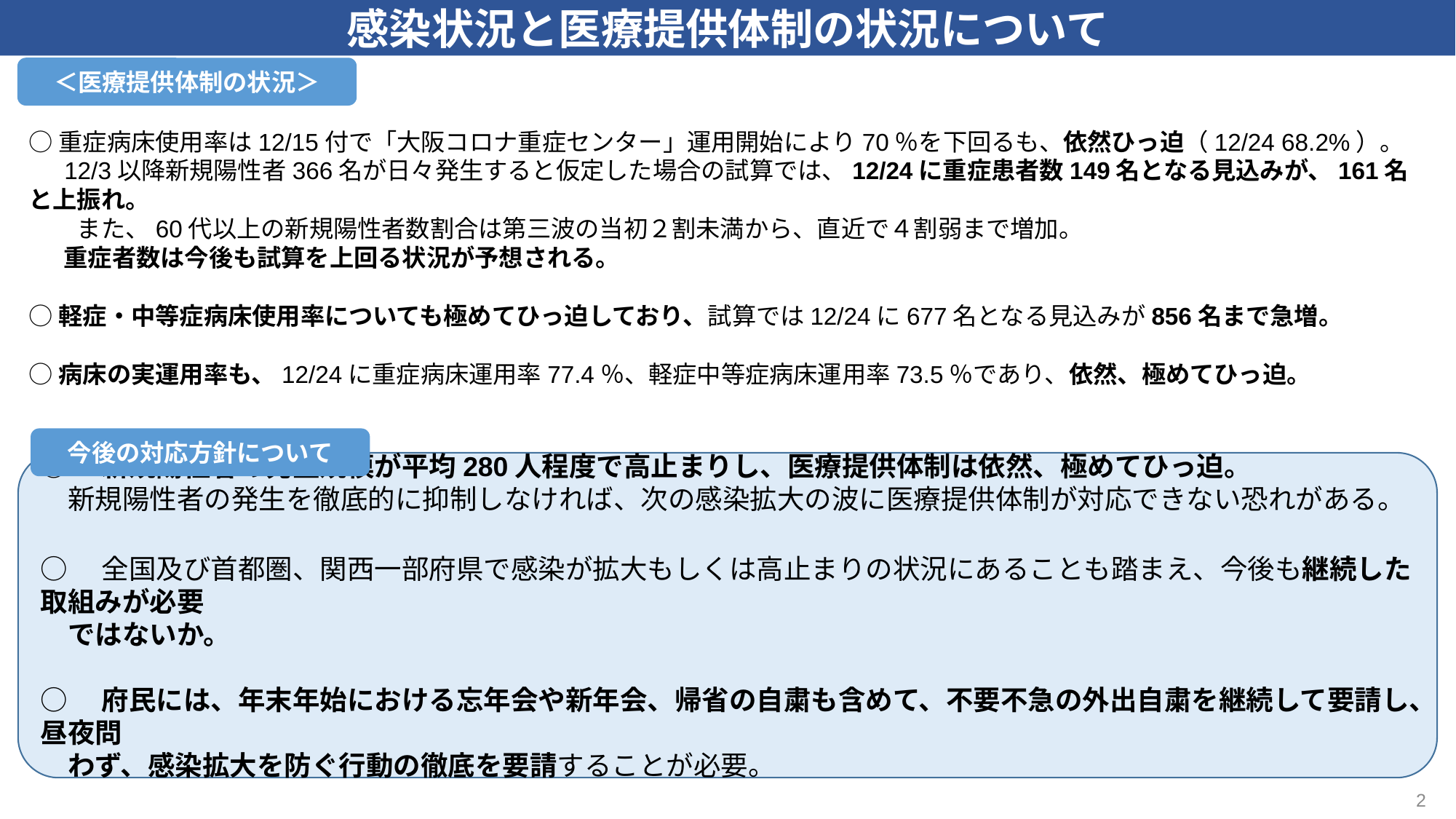

感染状況と医療提供体制の状況について

○重症病床使用率は12/15付で「大阪コロナ重症センター」運用開始により70％を下回るも、依然ひっ迫（12/24 68.2%）。
　 12/3以降新規陽性者366名が日々発生すると仮定した場合の試算では、12/24に重症患者数149名となる見込みが、161名と上振れ。
　　また、60代以上の新規陽性者数割合は第三波の当初２割未満から、直近で４割弱まで増加。
　  重症者数は今後も試算を上回る状況が予想される。

○軽症・中等症病床使用率についても極めてひっ迫しており、試算では12/24に677名となる見込みが856名まで急増。

○病床の実運用率も、12/24に重症病床運用率77.4％、軽症中等症病床運用率73.5％であり、依然、極めてひっ迫。
＜医療提供体制の状況＞
今後の対応方針について
○　新規陽性者の発生規模が平均280人程度で高止まりし、医療提供体制は依然、極めてひっ迫。
　新規陽性者の発生を徹底的に抑制しなければ、次の感染拡大の波に医療提供体制が対応できない恐れがある。

○　全国及び首都圏、関西一部府県で感染が拡大もしくは高止まりの状況にあることも踏まえ、今後も継続した取組みが必要
　ではないか。

○　府民には、年末年始における忘年会や新年会、帰省の自粛も含めて、不要不急の外出自粛を継続して要請し、昼夜問
　わず、感染拡大を防ぐ行動の徹底を要請することが必要。
2